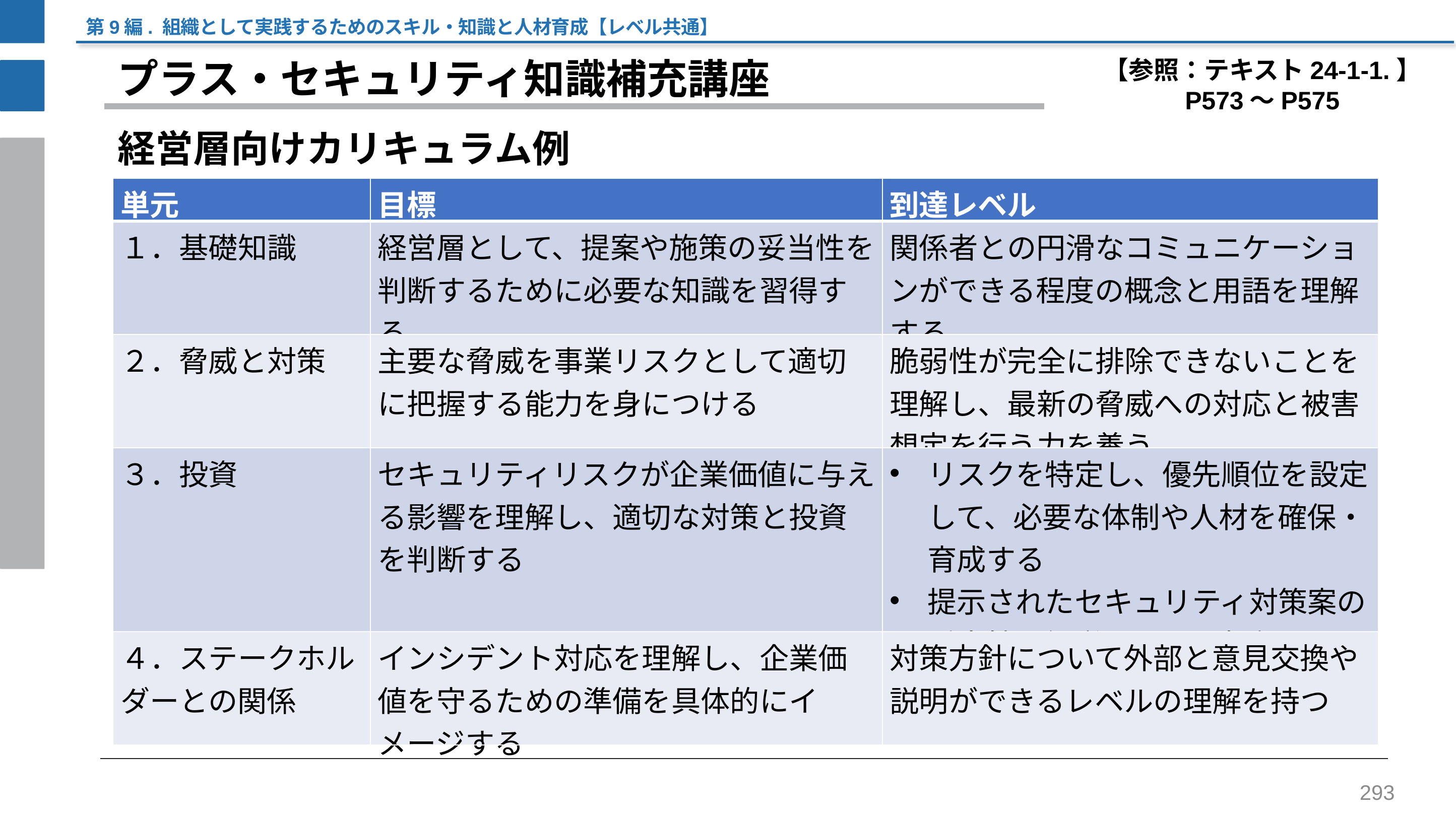

第9編. 組織として実践するためのスキル・知識と人材育成【レベル共通】
【参照：テキスト24-1-1.】
P573～P575
プラス・セキュリティ知識補充講座

経営層向けカリキュラム例
| 単元 | 目標 | 到達レベル |
| --- | --- | --- |
| １．基礎知識 | 経営層として、提案や施策の妥当性を判断するために必要な知識を習得する | 関係者との円滑なコミュニケーションができる程度の概念と用語を理解する |
| ２．脅威と対策 | 主要な脅威を事業リスクとして適切に把握する能力を身につける | 脆弱性が完全に排除できないことを理解し、最新の脅威への対応と被害想定を行う力を養う |
| ３．投資 | セキュリティリスクが企業価値に与える影響を理解し、適切な対策と投資を判断する | リスクを特定し、優先順位を設定して、必要な体制や人材を確保・育成する 提示されたセキュリティ対策案の妥当性を経営層として判断する |
| ４．ステークホルダーとの関係 | インシデント対応を理解し、企業価値を守るための準備を具体的にイメージする | 対策方針について外部と意見交換や説明ができるレベルの理解を持つ |
293